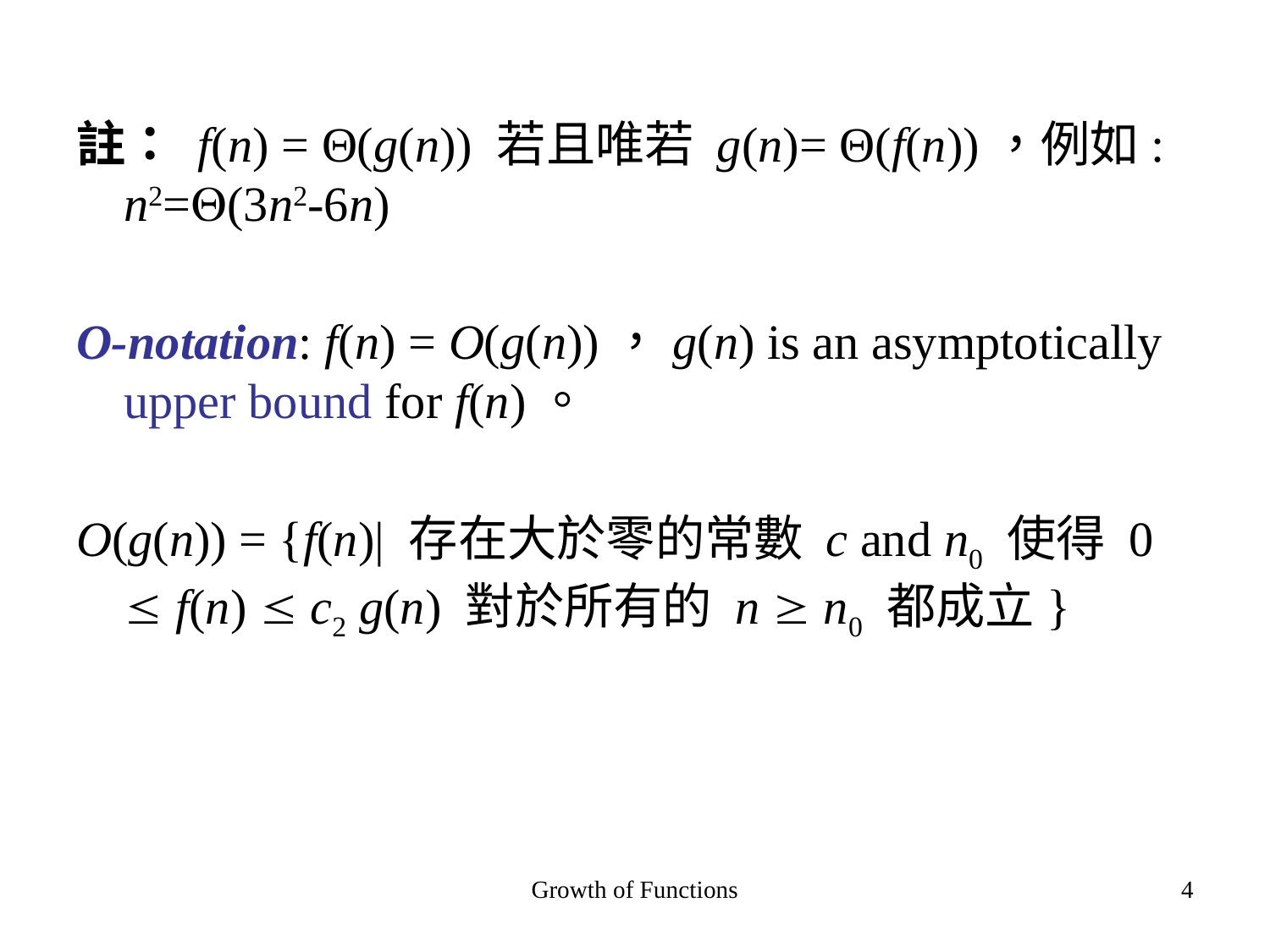

註： f(n) = Θ(g(n)) 若且唯若 g(n)= Θ(f(n))，例如: n2=Θ(3n2-6n)

O-notation: f(n) = O(g(n))，g(n) is an asymptotically upper bound for f(n)。

O(g(n)) = {f(n)| 存在大於零的常數 c and n0 使得 0 ≤ f(n) ≤ c2 g(n) 對於所有的 n ≥ n0 都成立}

Growth of Functions
4